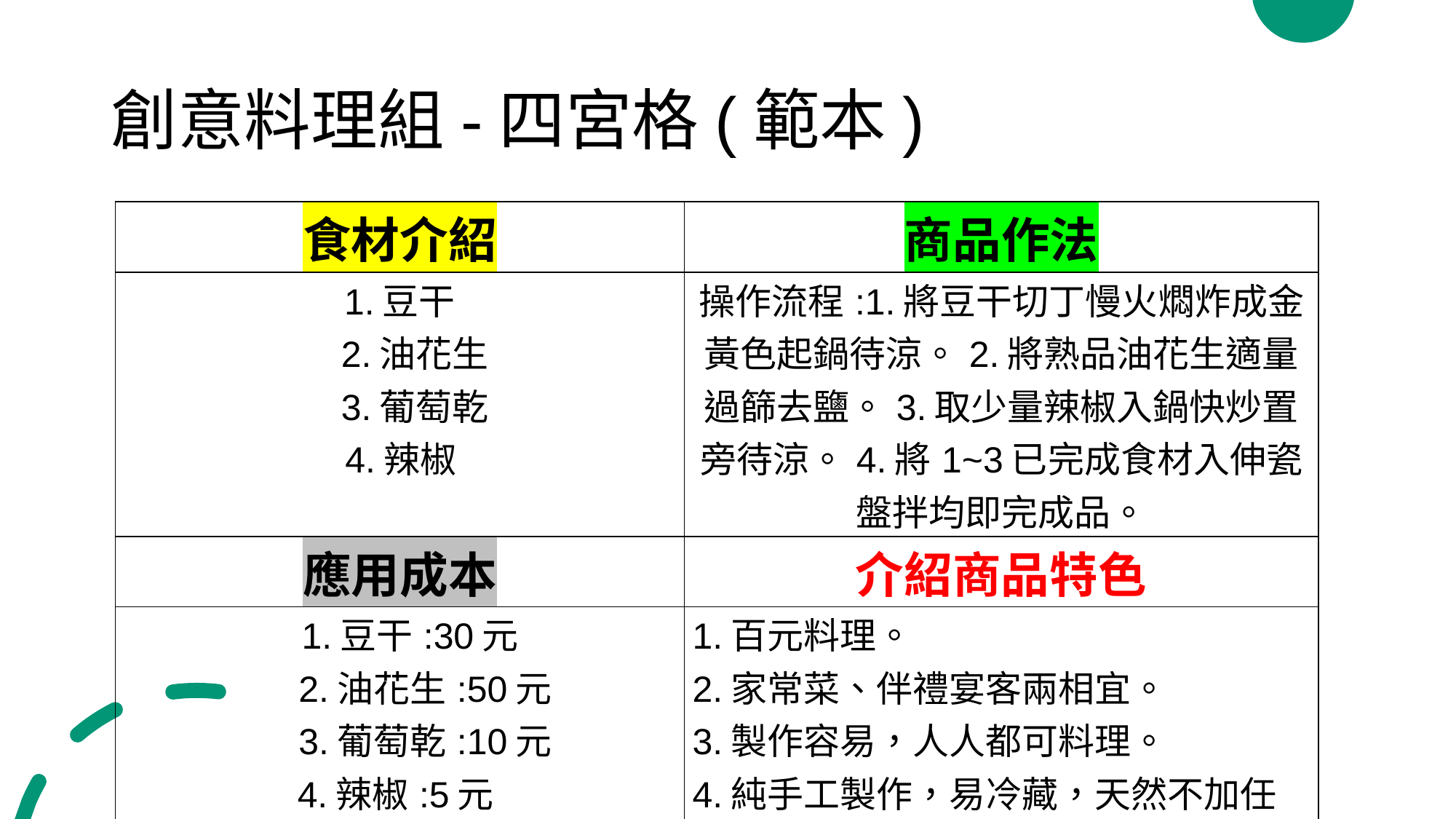

# 創意料理組-四宮格(範本)
| 食材介紹 | 商品作法 |
| --- | --- |
| 1.豆干 2.油花生 3.葡萄乾 4.辣椒 | 操作流程:1.將豆干切丁慢火燜炸成金黃色起鍋待涼。2.將熟品油花生適量過篩去鹽。3.取少量辣椒入鍋快炒置旁待涼。4.將1~3已完成食材入伸瓷盤拌均即完成品。 |
| 應用成本 | 介紹商品特色 |
| 1.豆干:30元 2.油花生:50元 3.葡萄乾:10元 4.辣椒:5元 | 1.百元料理。 2.家常菜、伴禮宴客兩相宜。 3.製作容易，人人都可料理。 4.純手工製作，易冷藏，天然不加任何防腐劑。 |